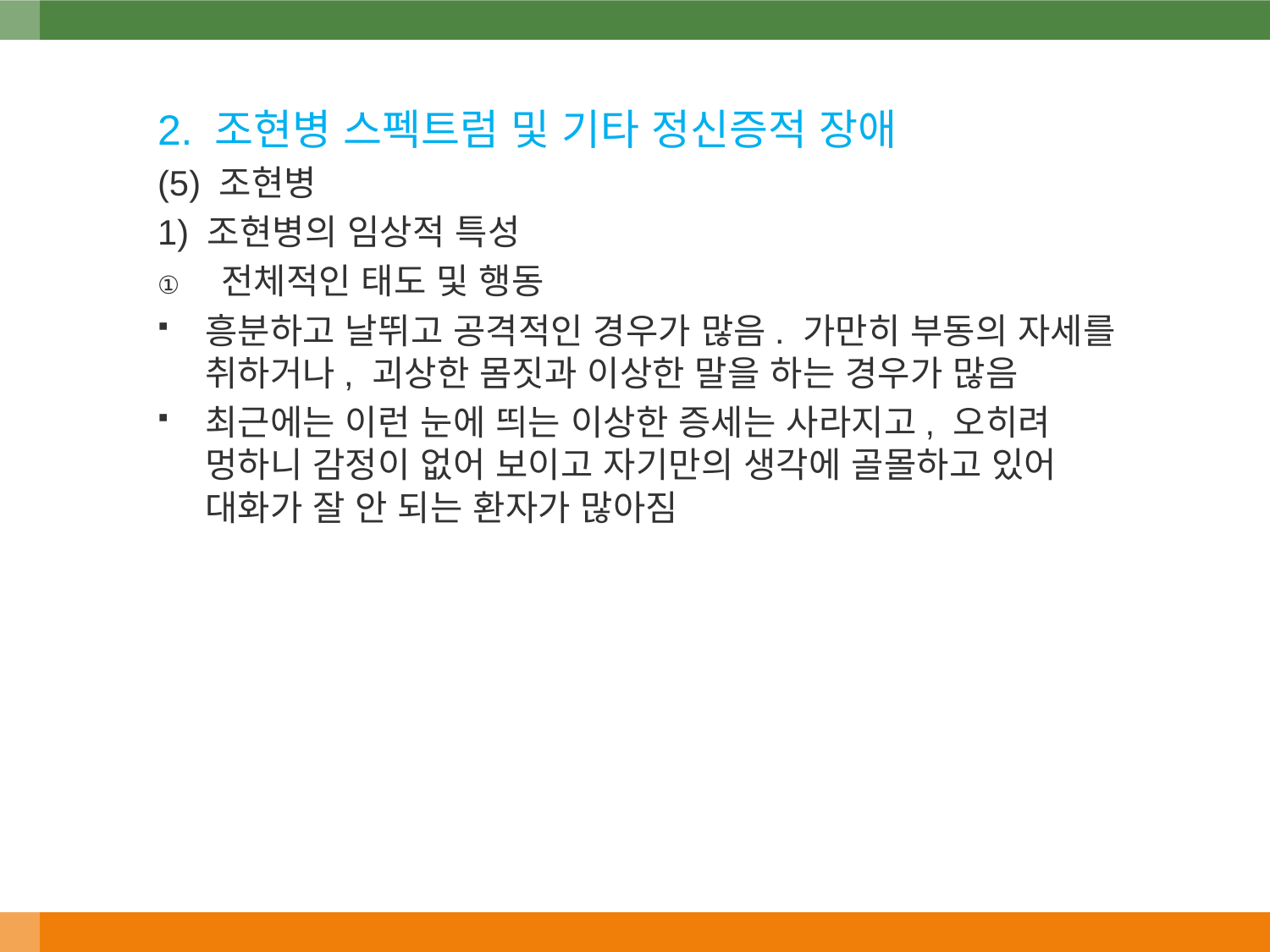

2. 조현병 스펙트럼 및 기타 정신증적 장애
(5) 조현병
1) 조현병의 임상적 특성
전체적인 태도 및 행동
흥분하고 날뛰고 공격적인 경우가 많음. 가만히 부동의 자세를 취하거나, 괴상한 몸짓과 이상한 말을 하는 경우가 많음
최근에는 이런 눈에 띄는 이상한 증세는 사라지고, 오히려 멍하니 감정이 없어 보이고 자기만의 생각에 골몰하고 있어 대화가 잘 안 되는 환자가 많아짐